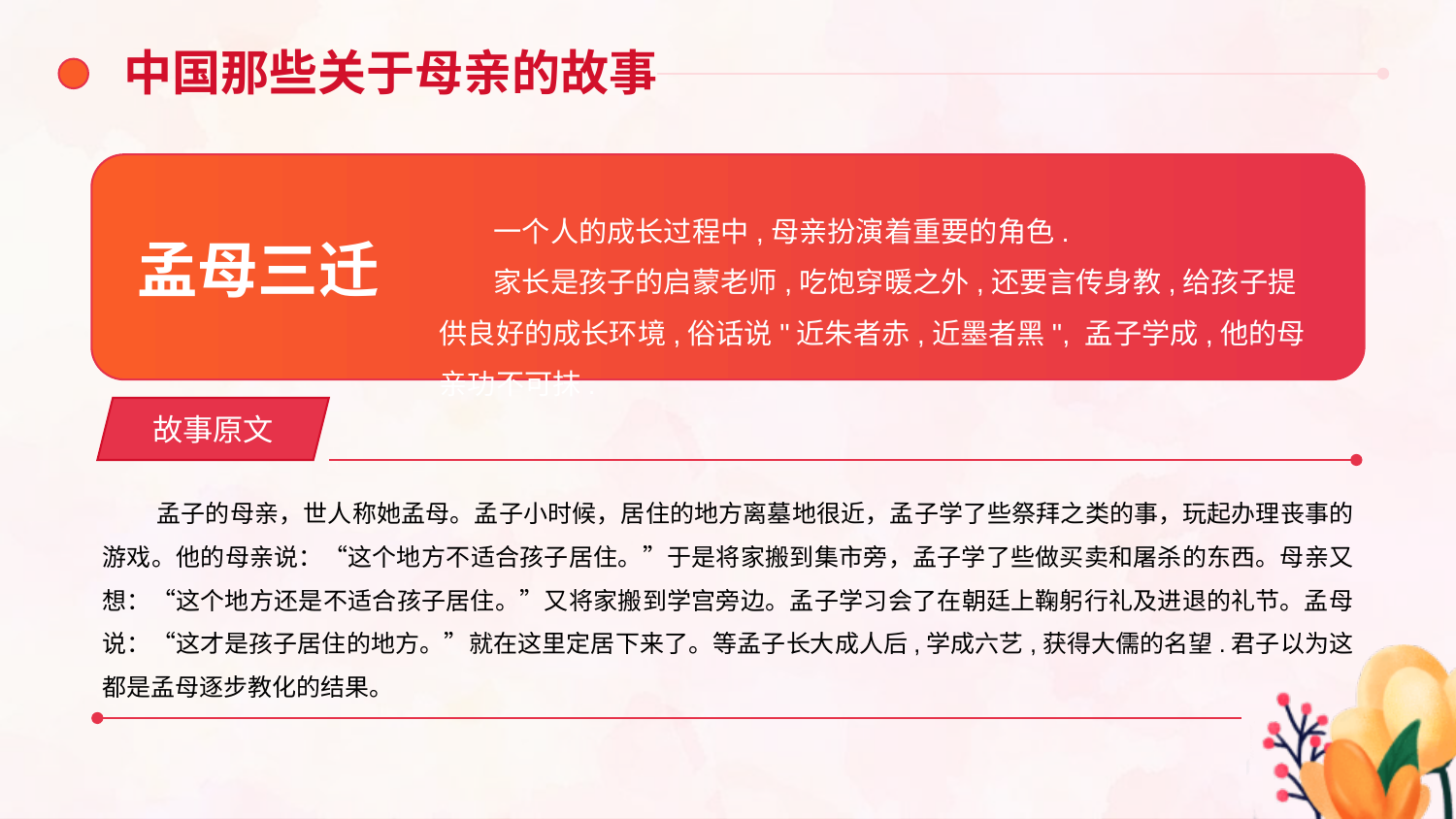

中国那些关于母亲的故事

一个人的成长过程中,母亲扮演着重要的角色.
家长是孩子的启蒙老师,吃饱穿暖之外,还要言传身教,给孩子提供良好的成长环境,俗话说"近朱者赤,近墨者黑", 孟子学成,他的母亲功不可抹.
孟母三迁

故事原文
孟子的母亲，世人称她孟母。孟子小时候，居住的地方离墓地很近，孟子学了些祭拜之类的事，玩起办理丧事的游戏。他的母亲说：“这个地方不适合孩子居住。”于是将家搬到集市旁，孟子学了些做买卖和屠杀的东西。母亲又想：“这个地方还是不适合孩子居住。”又将家搬到学宫旁边。孟子学习会了在朝廷上鞠躬行礼及进退的礼节。孟母说：“这才是孩子居住的地方。”就在这里定居下来了。等孟子长大成人后,学成六艺,获得大儒的名望.君子以为这都是孟母逐步教化的结果。